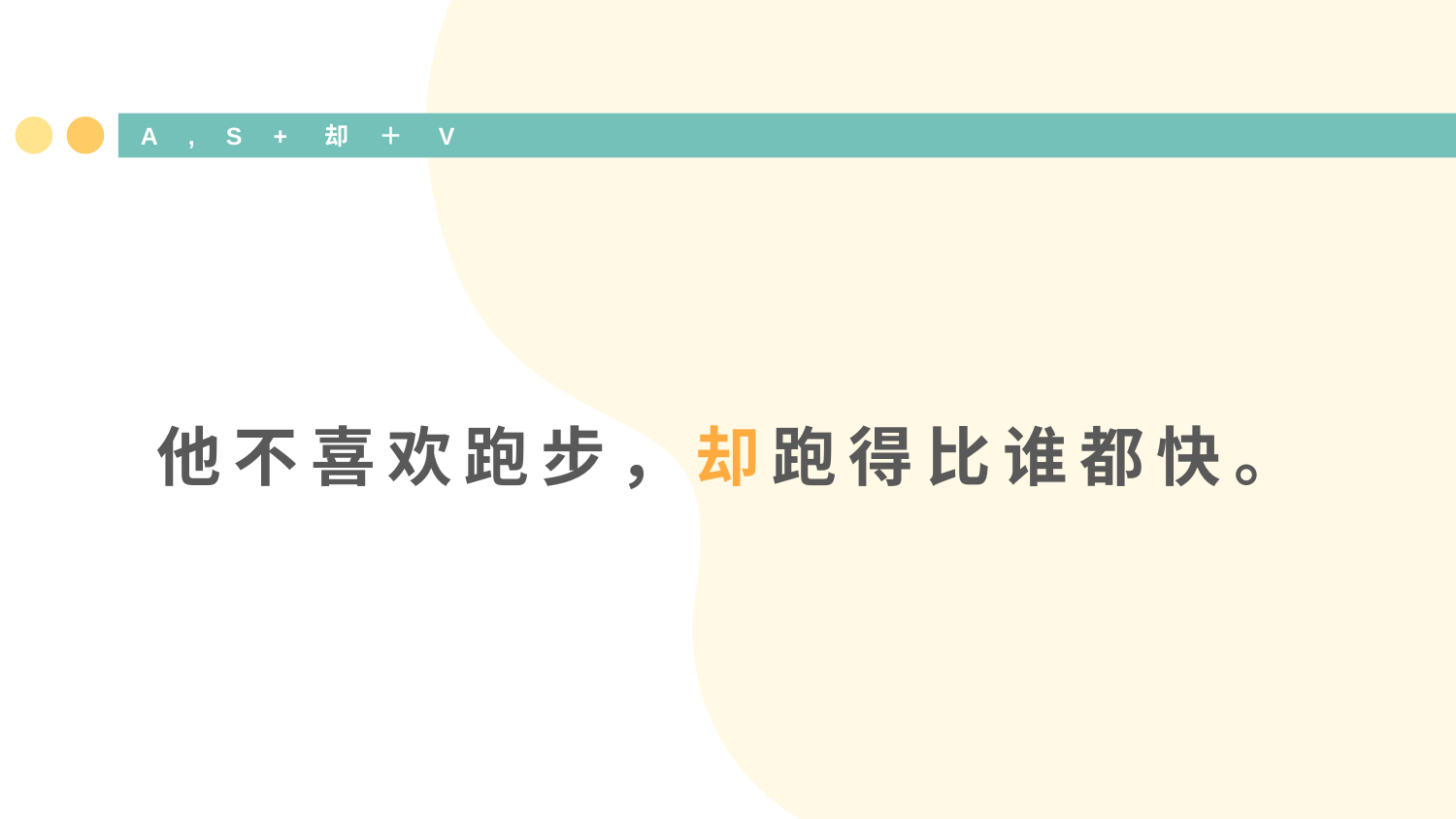

# A , S + 却 ＋ V
他不喜欢跑步，却跑得比谁都快。